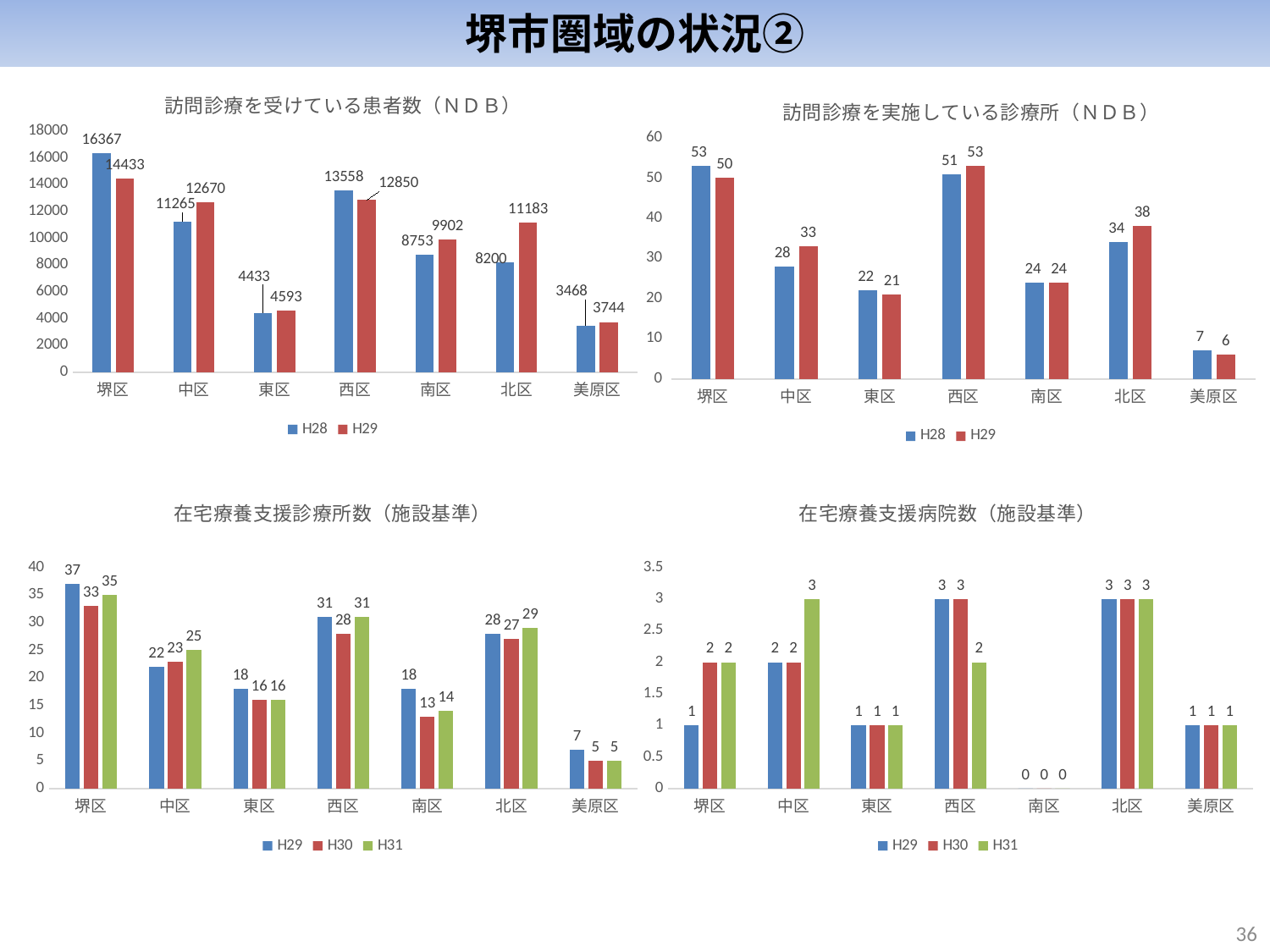

堺市圏域の状況②

### Chart: 訪問診療を受けている患者数（ＮＤＢ）

| Category | H28 | H29 |
|---|---|---|
| 堺区 | 16367.0 | 14433.0 |
| 中区 | 11265.0 | 12670.0 |
| 東区 | 4433.0 | 4593.0 |
| 西区 | 13558.0 | 12850.0 |
| 南区 | 8753.0 | 9902.0 |
| 北区 | 8200.0 | 11183.0 |
| 美原区 | 3468.0 | 3744.0 |

### Chart: 訪問診療を実施している診療所（ＮＤＢ）

| Category | H28 | H29 |
|---|---|---|
| 堺区 | 53.0 | 50.0 |
| 中区 | 28.0 | 33.0 |
| 東区 | 22.0 | 21.0 |
| 西区 | 51.0 | 53.0 |
| 南区 | 24.0 | 24.0 |
| 北区 | 34.0 | 38.0 |
| 美原区 | 7.0 | 6.0 |

### Chart: 在宅療養支援診療所数（施設基準）

| Category | H29 | H30 | H31 |
|---|---|---|---|
| 堺区 | 37.0 | 33.0 | 35.0 |
| 中区 | 22.0 | 23.0 | 25.0 |
| 東区 | 18.0 | 16.0 | 16.0 |
| 西区 | 31.0 | 28.0 | 31.0 |
| 南区 | 18.0 | 13.0 | 14.0 |
| 北区 | 28.0 | 27.0 | 29.0 |
| 美原区 | 7.0 | 5.0 | 5.0 |

### Chart: 在宅療養支援病院数（施設基準）

| Category | H29 | H30 | H31 |
|---|---|---|---|
| 堺区 | 1.0 | 2.0 | 2.0 |
| 中区 | 2.0 | 2.0 | 3.0 |
| 東区 | 1.0 | 1.0 | 1.0 |
| 西区 | 3.0 | 3.0 | 2.0 |
| 南区 | 0.0 | 0.0 | 0.0 |
| 北区 | 3.0 | 3.0 | 3.0 |
| 美原区 | 1.0 | 1.0 | 1.0 |
36